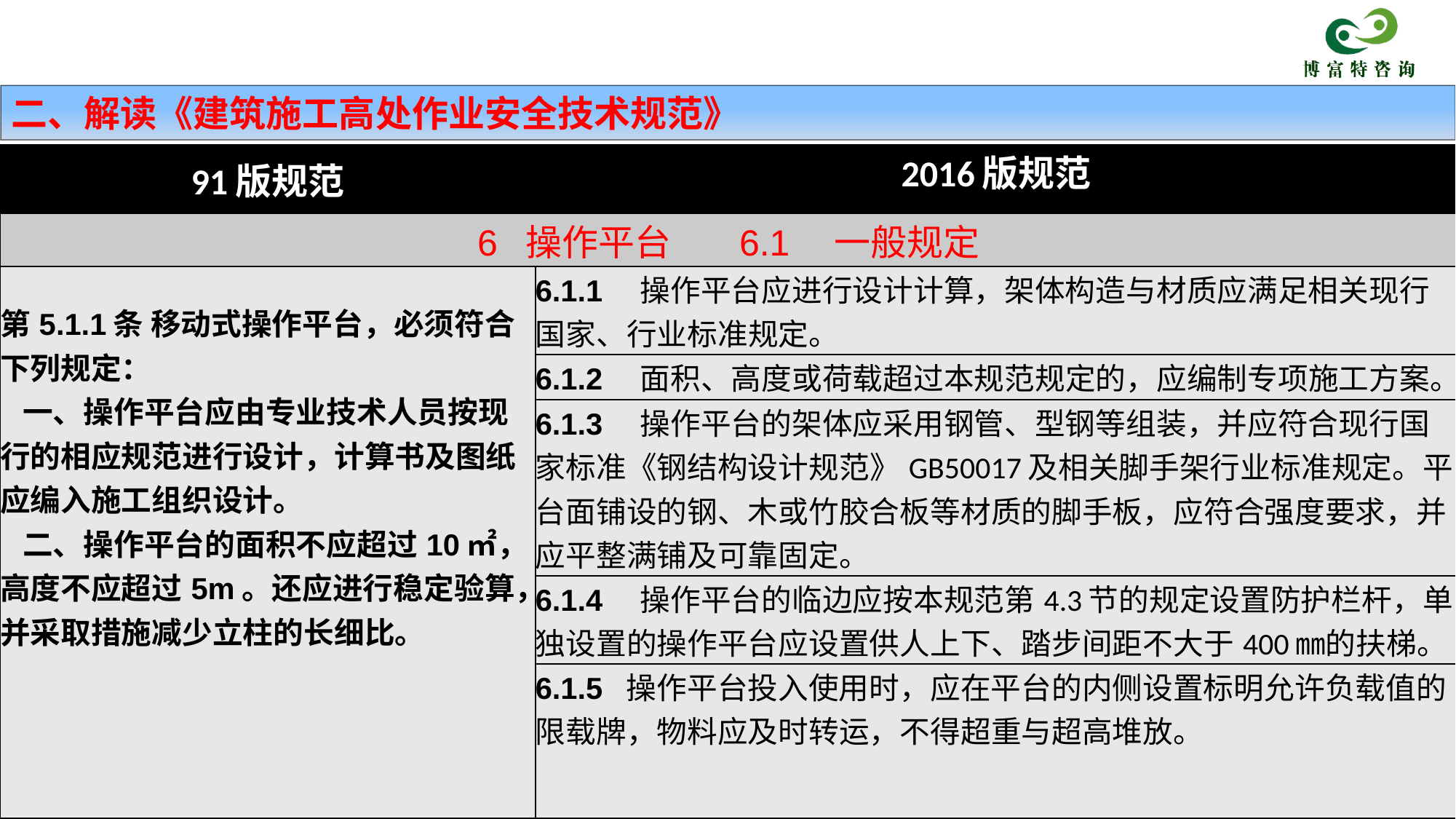

二、解读《建筑施工高处作业安全技术规范》
| 91版规范 | 2016版规范 |
| --- | --- |
| 6 操作平台 6.1　一般规定 |  |
| 第5.1.1条 移动式操作平台，必须符合下列规定： 一、操作平台应由专业技术人员按现行的相应规范进行设计，计算书及图纸应编入施工组织设计。 二、操作平台的面积不应超过10㎡，高度不应超过5m。还应进行稳定验算，并采取措施减少立柱的长细比。 | 6.1.1　操作平台应进行设计计算，架体构造与材质应满足相关现行国家、行业标准规定。 |
|  | 6.1.2　面积、高度或荷载超过本规范规定的，应编制专项施工方案。 |
|  | 6.1.3　操作平台的架体应采用钢管、型钢等组装，并应符合现行国家标准《钢结构设计规范》GB50017及相关脚手架行业标准规定。平台面铺设的钢、木或竹胶合板等材质的脚手板，应符合强度要求，并应平整满铺及可靠固定。 |
|  | 6.1.4　操作平台的临边应按本规范第4.3节的规定设置防护栏杆，单独设置的操作平台应设置供人上下、踏步间距不大于400㎜的扶梯。 |
|  | 6.1.5 操作平台投入使用时，应在平台的内侧设置标明允许负载值的限载牌，物料应及时转运，不得超重与超高堆放。 |